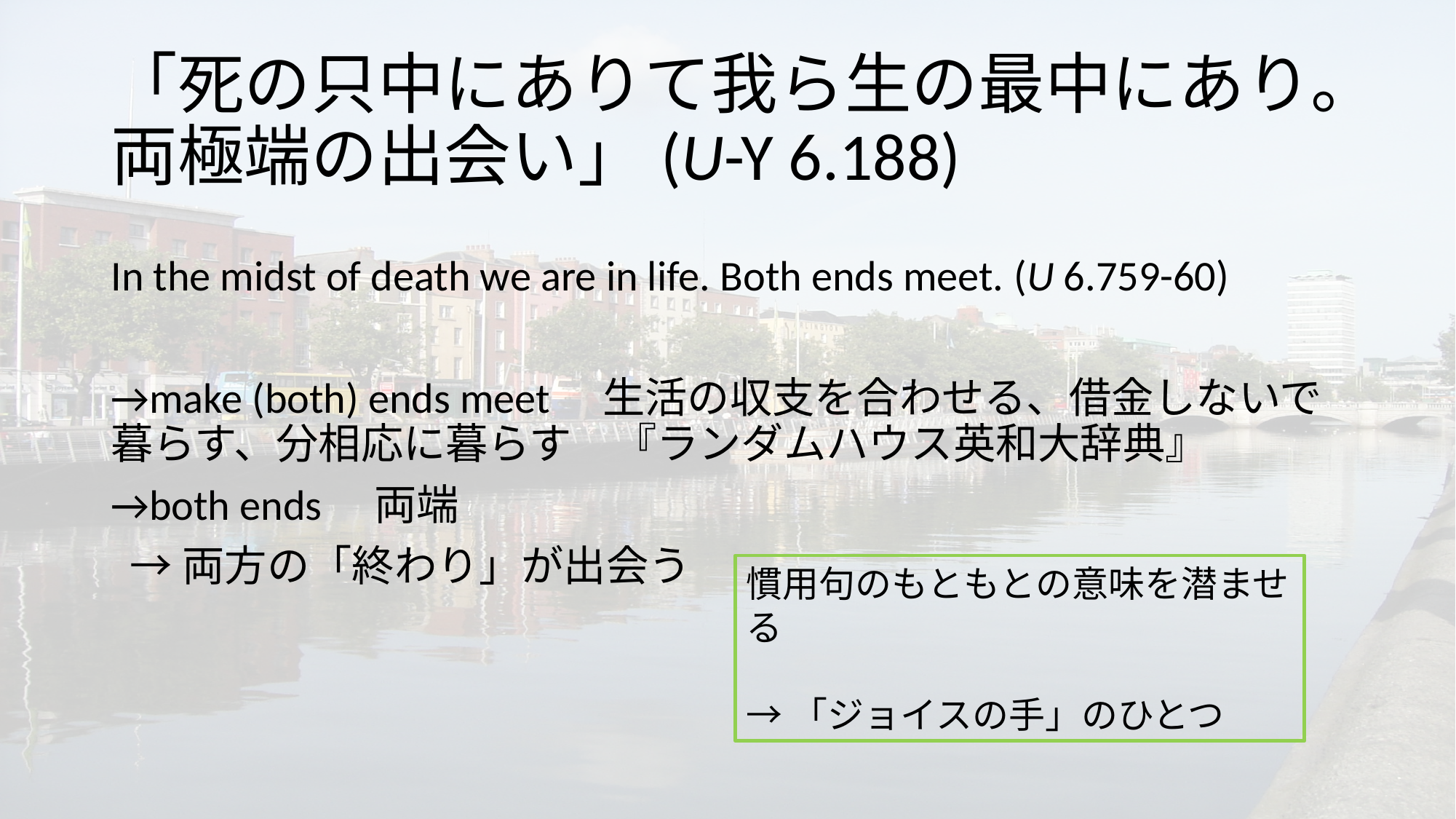

# 「死の只中にありて我ら生の最中にあり。両極端の出会い」(U-Y 6.188)
In the midst of death we are in life. Both ends meet. (U 6.759-60)

→make (both) ends meet　生活の収支を合わせる、借金しないで暮らす、分相応に暮らす　『ランダムハウス英和大辞典』
→both ends　両端
  →両方の「終わり」が出会う

慣用句のもともとの意味を潜ませる

→「ジョイスの手」のひとつ